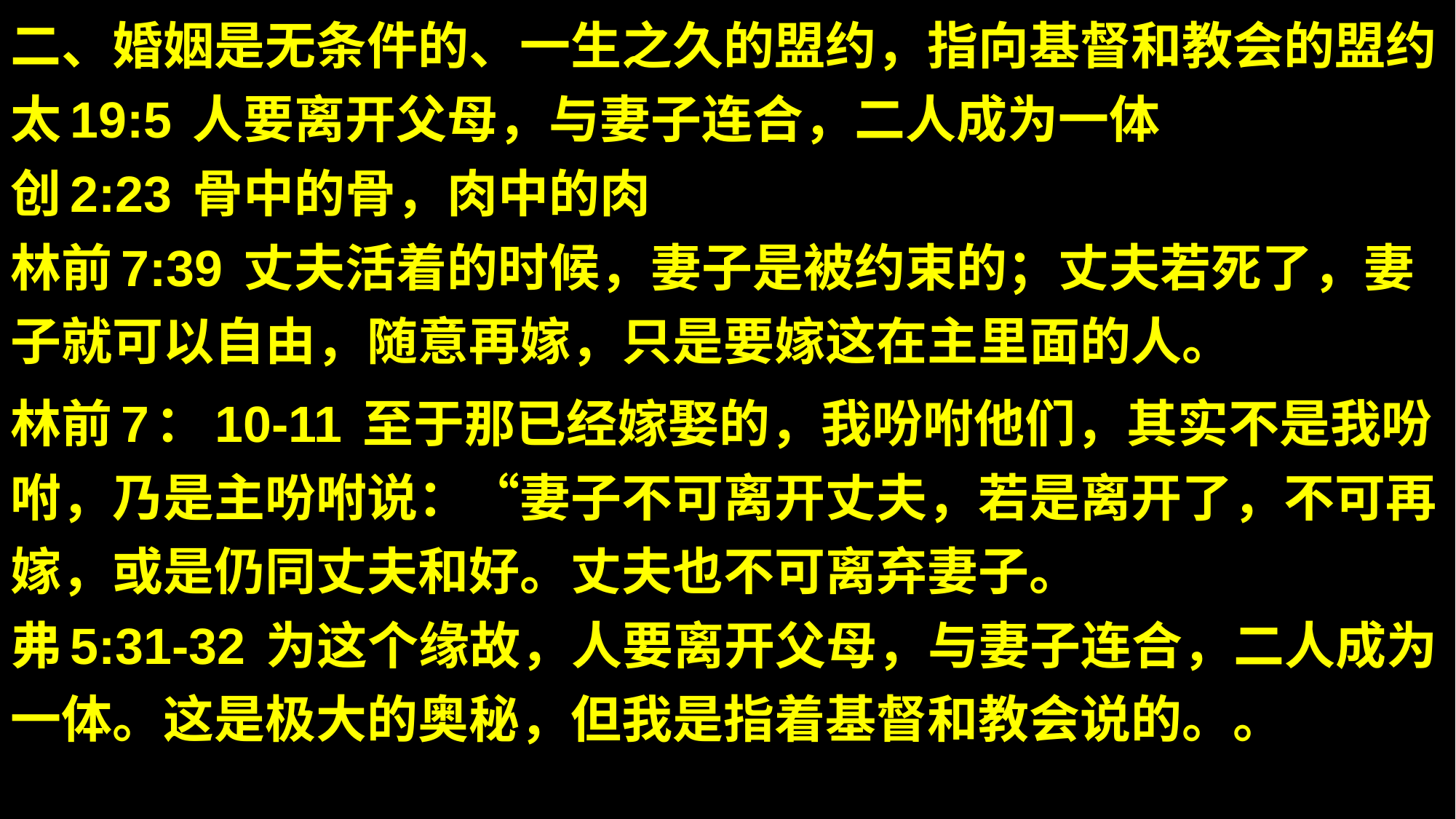

二、婚姻是无条件的、一生之久的盟约，指向基督和教会的盟约
太19:5 人要离开父母，与妻子连合，二人成为一体
创2:23 骨中的骨，肉中的肉
林前7:39 丈夫活着的时候，妻子是被约束的；丈夫若死了，妻子就可以自由，随意再嫁，只是要嫁这在主里面的人。
林前7：10-11 至于那已经嫁娶的，我吩咐他们，其实不是我吩咐，乃是主吩咐说：“妻子不可离开丈夫，若是离开了，不可再嫁，或是仍同丈夫和好。丈夫也不可离弃妻子。
弗5:31-32 为这个缘故，人要离开父母，与妻子连合，二人成为一体。这是极大的奥秘，但我是指着基督和教会说的。。